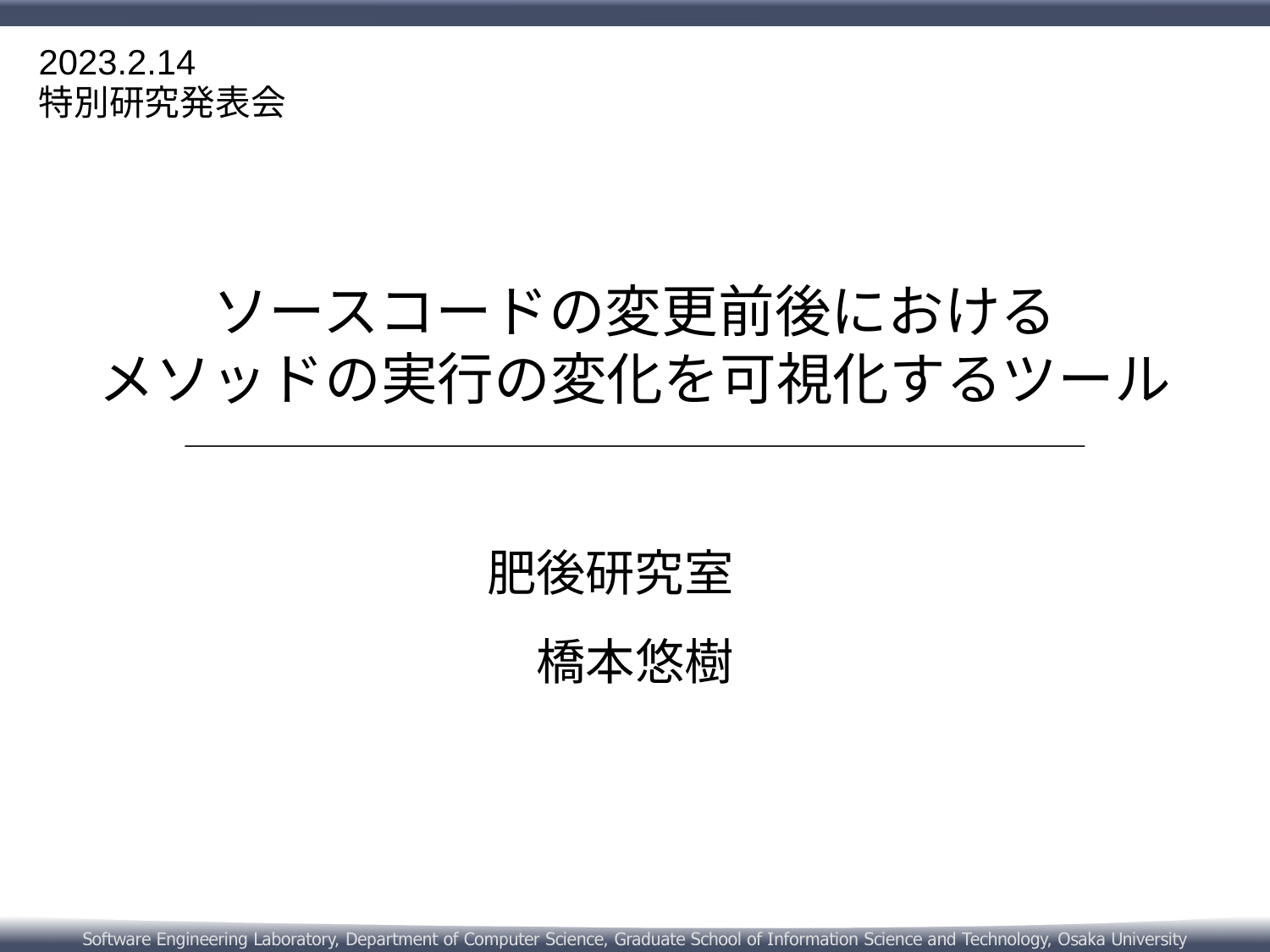

2023.2.14
特別研究発表会
# ソースコードの変更前後における メソッドの実行の変化を可視化するツール
肥後研究室　
橋本悠樹